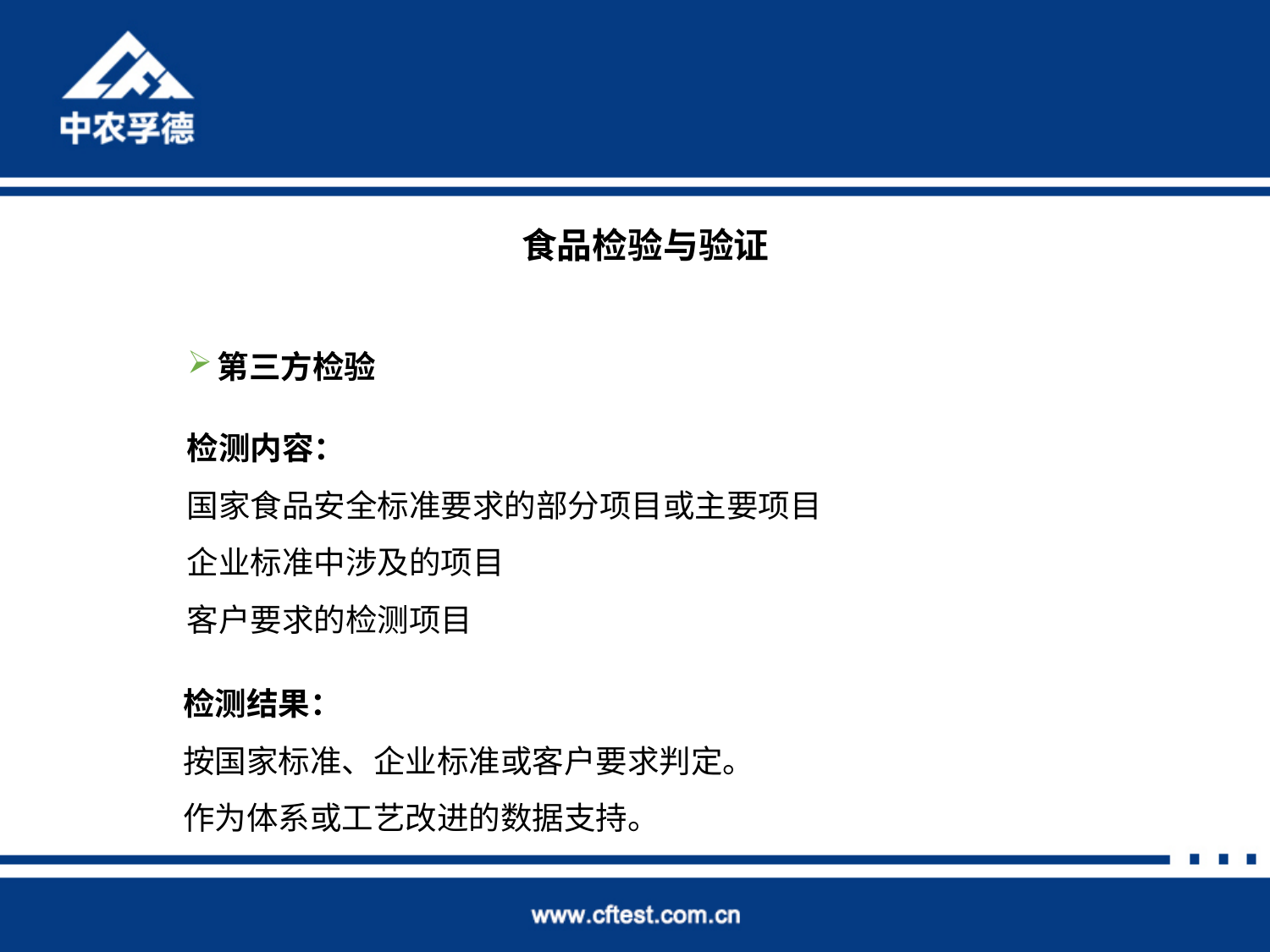

食品检验与验证
第三方检验
检测内容：
国家食品安全标准要求的部分项目或主要项目
企业标准中涉及的项目
客户要求的检测项目
检测结果：
按国家标准、企业标准或客户要求判定。
作为体系或工艺改进的数据支持。